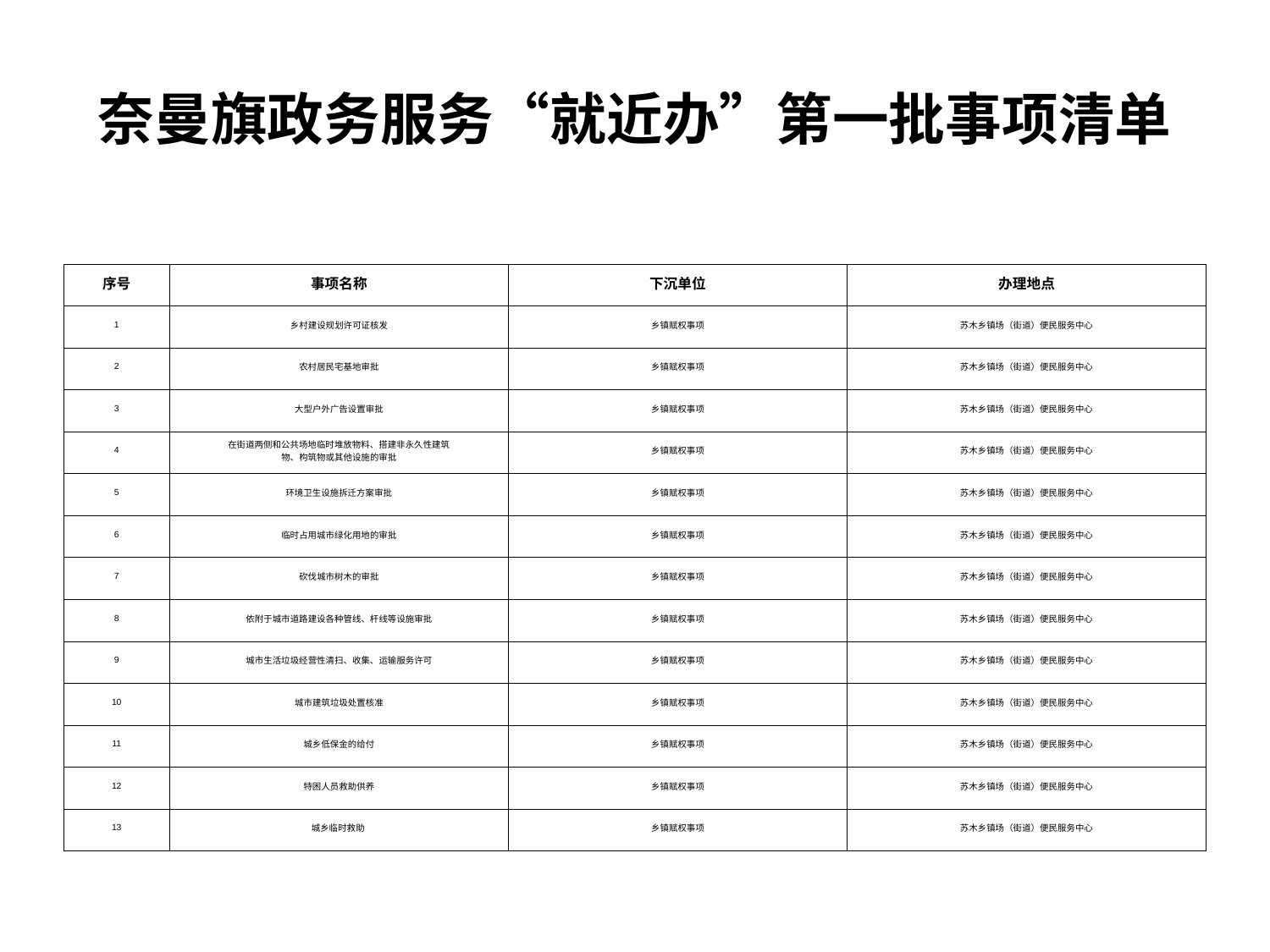

# 奈曼旗政务服务“就近办”第一批事项清单
|  |  |  |  |
| --- | --- | --- | --- |
| 序号 | 事项名称 | 下沉单位 | 办理地点 |
| 1 | 乡村建设规划许可证核发 | 乡镇赋权事项 | 苏木乡镇场（街道）便民服务中心 |
| 2 | 农村居民宅基地审批 | 乡镇赋权事项 | 苏木乡镇场（街道）便民服务中心 |
| 3 | 大型户外广告设置审批 | 乡镇赋权事项 | 苏木乡镇场（街道）便民服务中心 |
| 4 | 在街道两侧和公共场地临时堆放物料、搭建非永久性建筑 物、构筑物或其他设施的审批 | 乡镇赋权事项 | 苏木乡镇场（街道）便民服务中心 |
| 5 | 环境卫生设施拆迁方案审批 | 乡镇赋权事项 | 苏木乡镇场（街道）便民服务中心 |
| 6 | 临时占用城市绿化用地的审批 | 乡镇赋权事项 | 苏木乡镇场（街道）便民服务中心 |
| 7 | 砍伐城市树木的审批 | 乡镇赋权事项 | 苏木乡镇场（街道）便民服务中心 |
| 8 | 依附于城市道路建设各种管线、杆线等设施审批 | 乡镇赋权事项 | 苏木乡镇场（街道）便民服务中心 |
| 9 | 城市生活垃圾经营性清扫、收集、运输服务许可 | 乡镇赋权事项 | 苏木乡镇场（街道）便民服务中心 |
| 10 | 城市建筑垃圾处置核准 | 乡镇赋权事项 | 苏木乡镇场（街道）便民服务中心 |
| 11 | 城乡低保金的给付 | 乡镇赋权事项 | 苏木乡镇场（街道）便民服务中心 |
| 12 | 特困人员救助供养 | 乡镇赋权事项 | 苏木乡镇场（街道）便民服务中心 |
| 13 | 城乡临时救助 | 乡镇赋权事项 | 苏木乡镇场（街道）便民服务中心 |